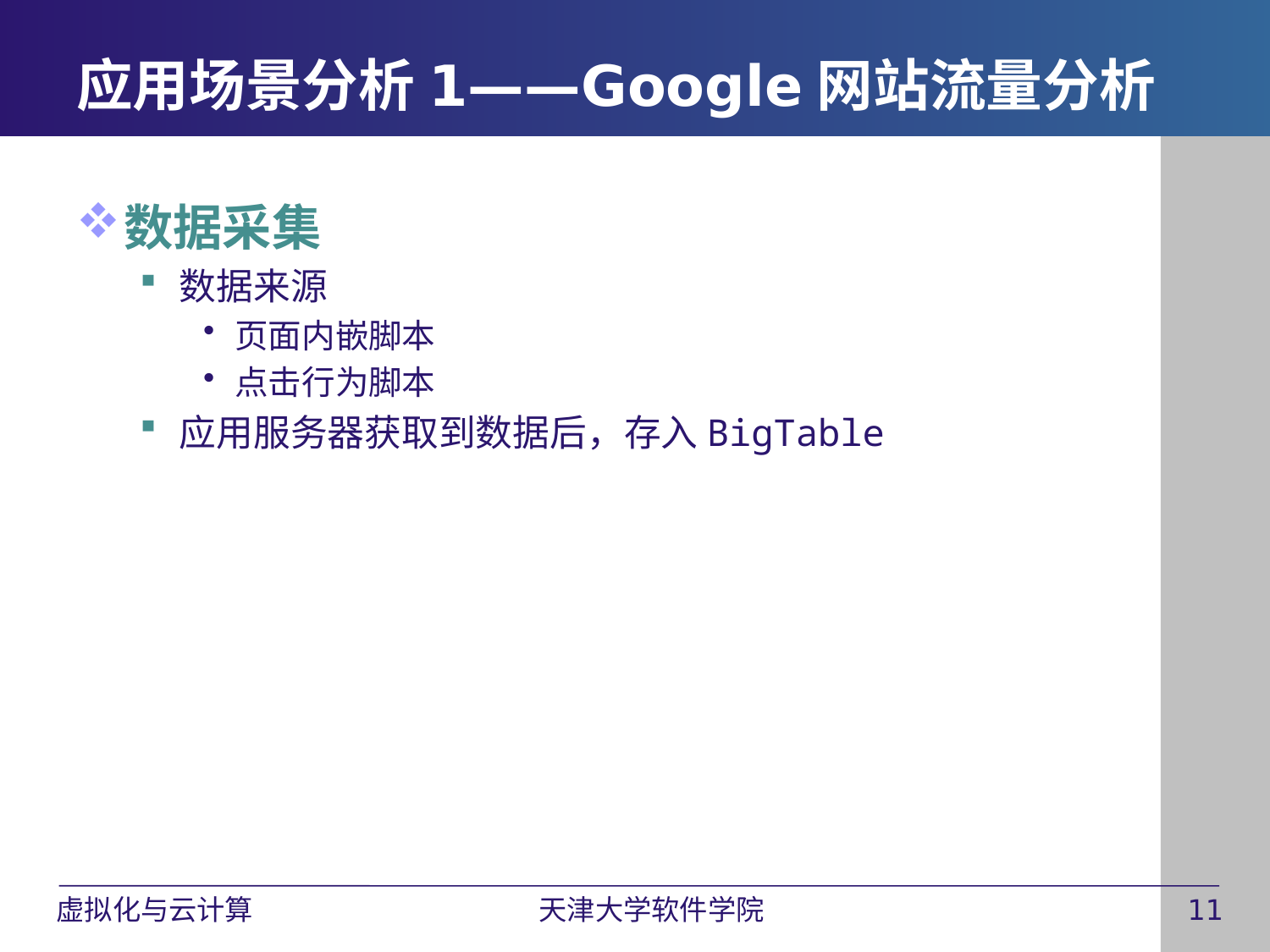

数据采集
数据来源
页面内嵌脚本
点击行为脚本
应用服务器获取到数据后，存入BigTable

应用场景分析1——Google网站流量分析